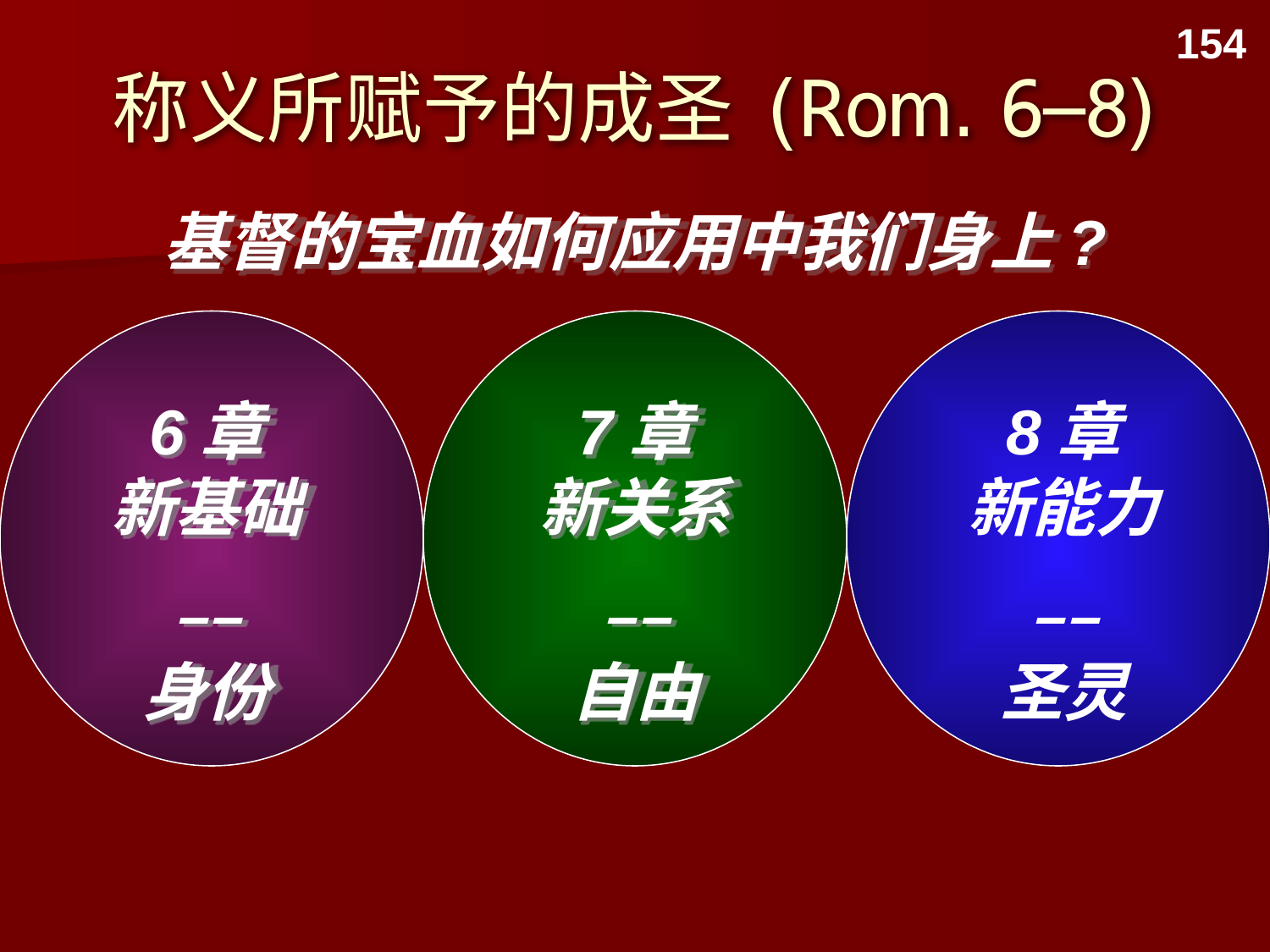

# 称义所赋予的成圣 (Rom. 6–8)
154
基督的宝血如何应用中我们身上?

6章
新基础
––
身份

7章
新关系
––
自由

8章
新能力
––
圣灵